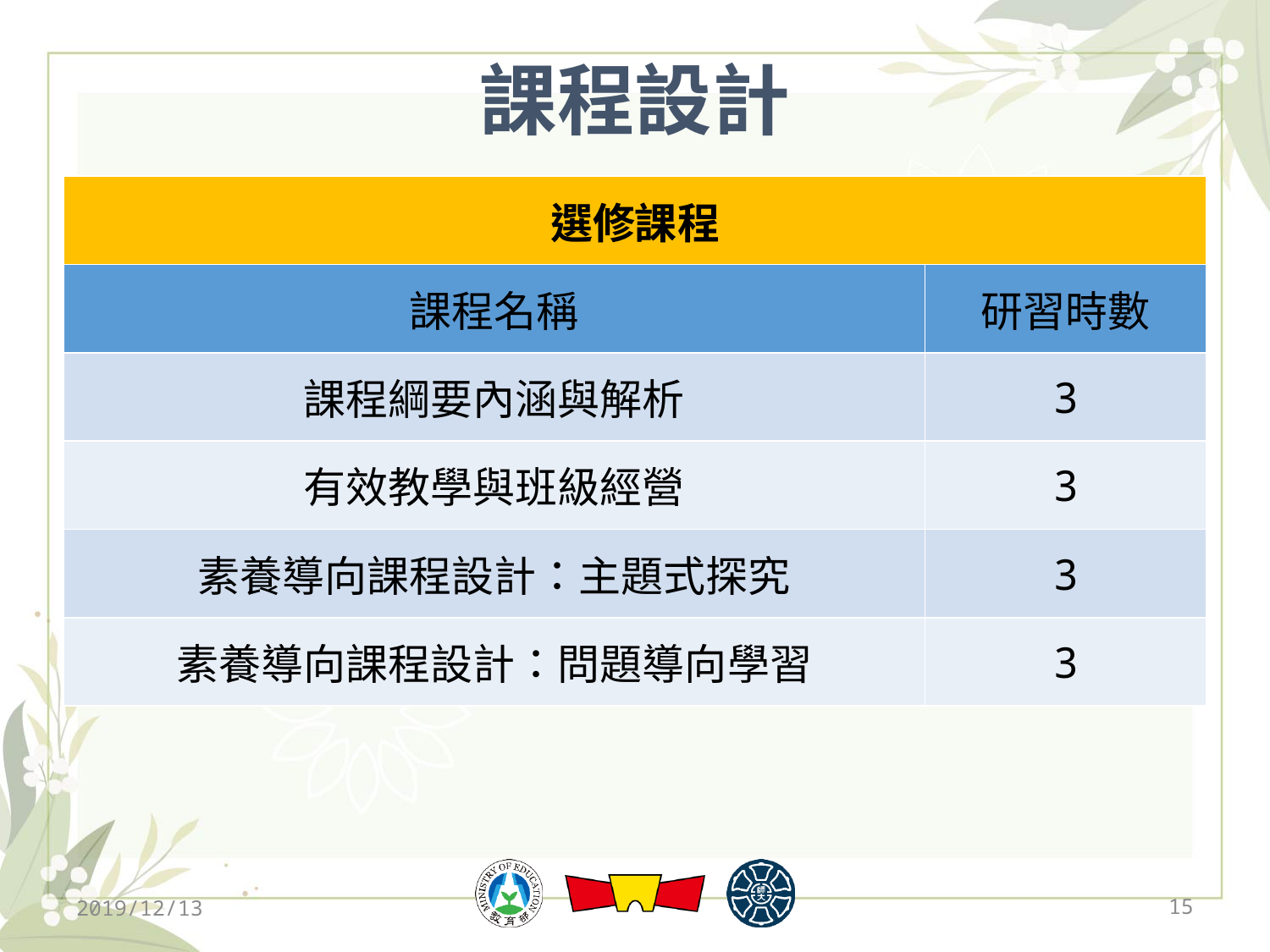

# 課程設計
| 選修課程 |  |
| --- | --- |
| 課程名稱 | 研習時數 |
| 課程綱要內涵與解析 | 3 |
| 有效教學與班級經營 | 3 |
| 素養導向課程設計：主題式探究 | 3 |
| 素養導向課程設計：問題導向學習 | 3 |
2019/12/13
15